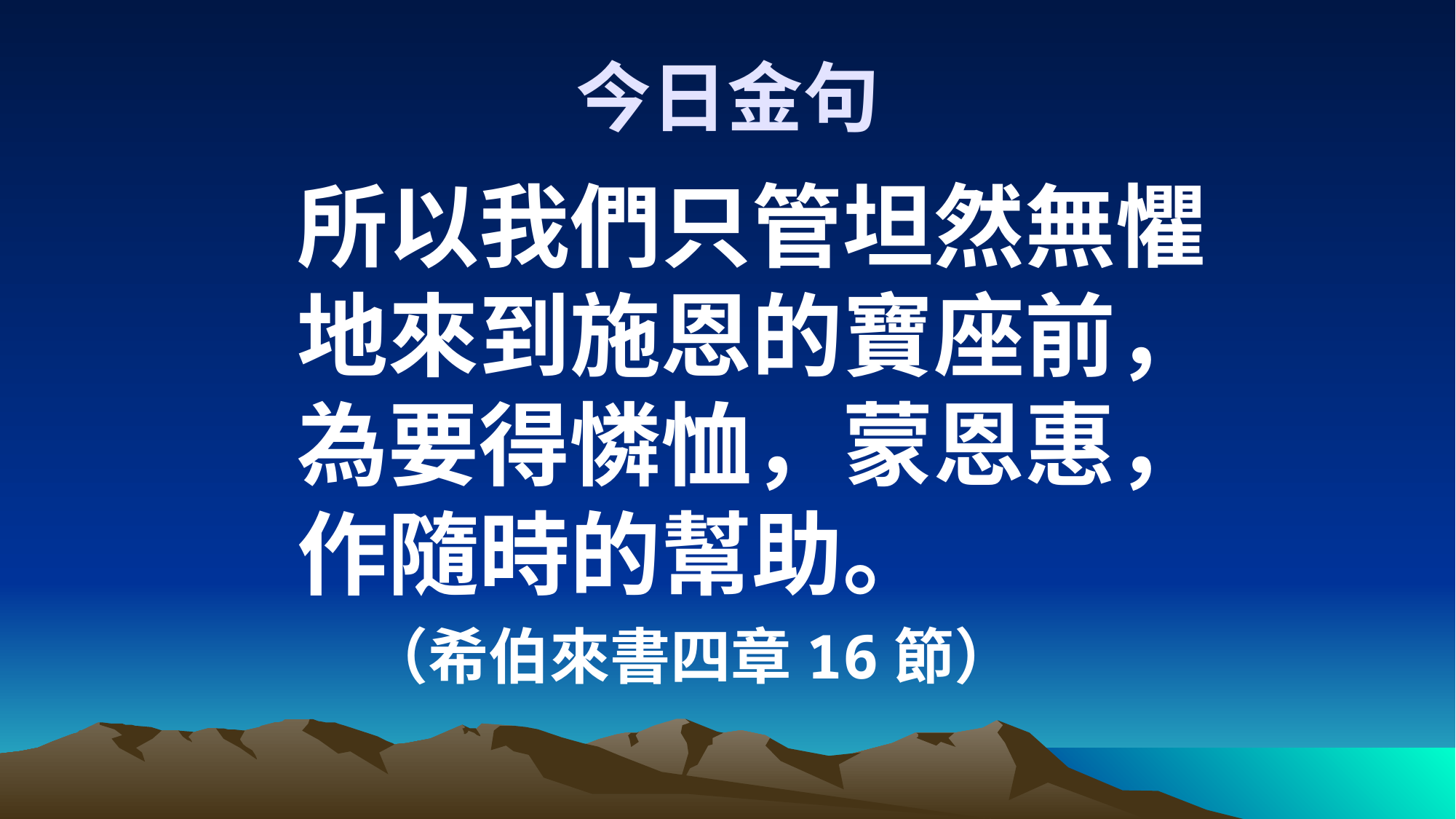

# 今日金句
	所以我們只管坦然無懼地來到施恩的寶座前，為要得憐恤，蒙恩惠，作隨時的幫助。
       （希伯來書四章16節）